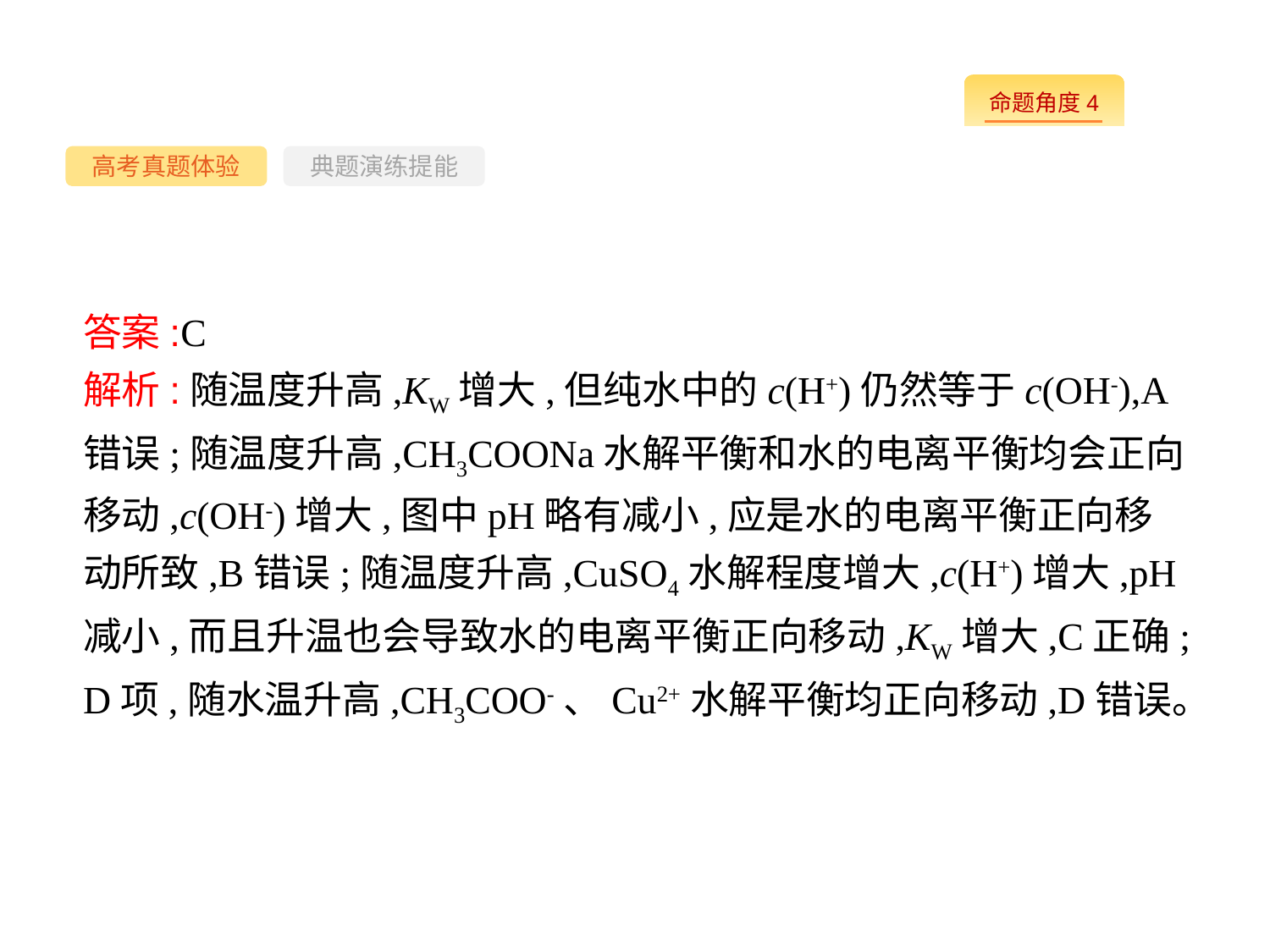

-79-
高考真题体验
典题演练提能
答案:C
解析:随温度升高,KW增大,但纯水中的c(H+)仍然等于c(OH-),A错误;随温度升高,CH3COONa水解平衡和水的电离平衡均会正向移动,c(OH-)增大,图中pH略有减小,应是水的电离平衡正向移动所致,B错误;随温度升高,CuSO4水解程度增大,c(H+)增大,pH减小,而且升温也会导致水的电离平衡正向移动,KW增大,C正确;D项,随水温升高,CH3COO-、Cu2+水解平衡均正向移动,D错误。